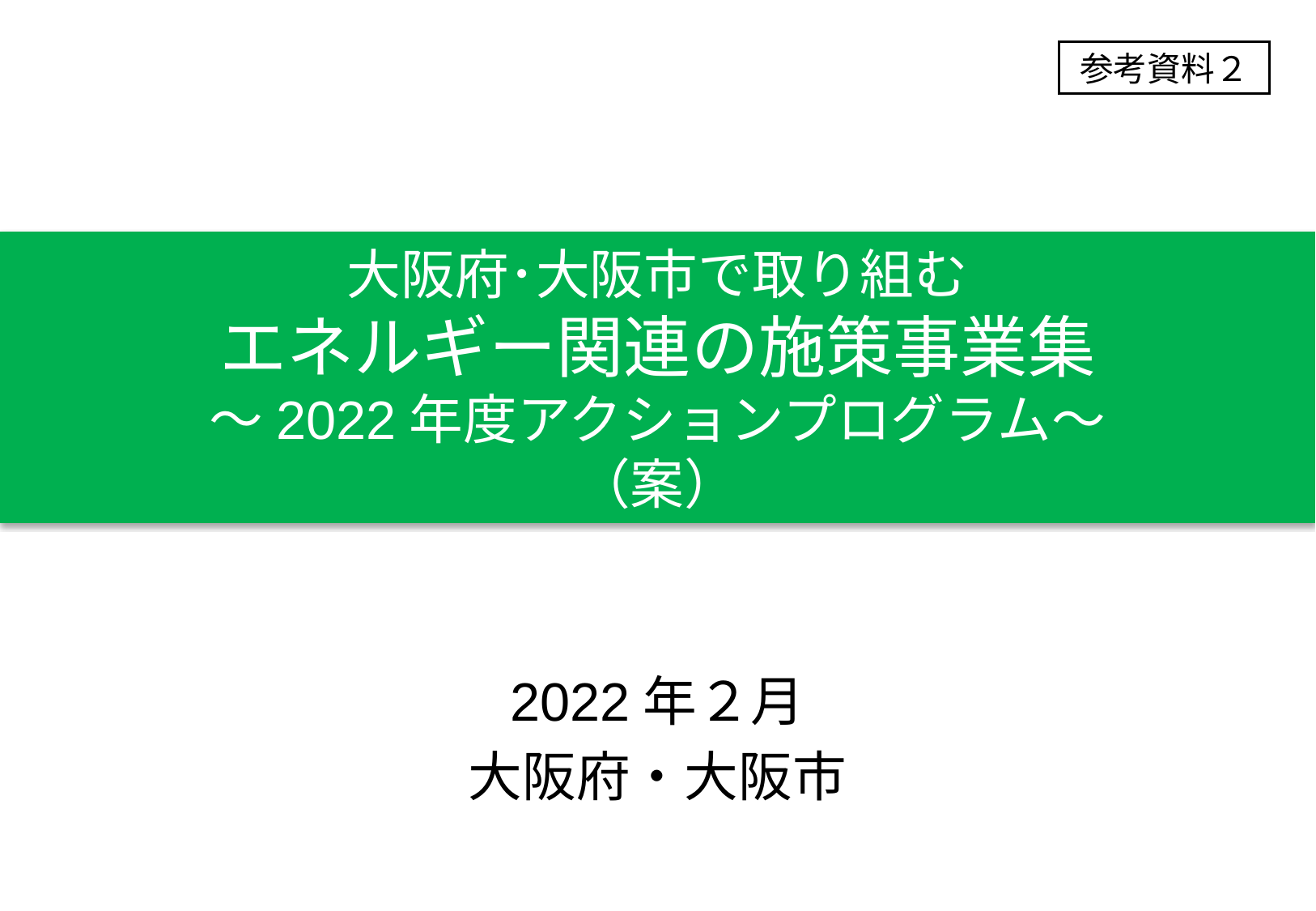

参考資料２
大阪府･大阪市で取り組む
エネルギー関連の施策事業集
～2022年度アクションプログラム～
（案）
2022年２月
大阪府・大阪市